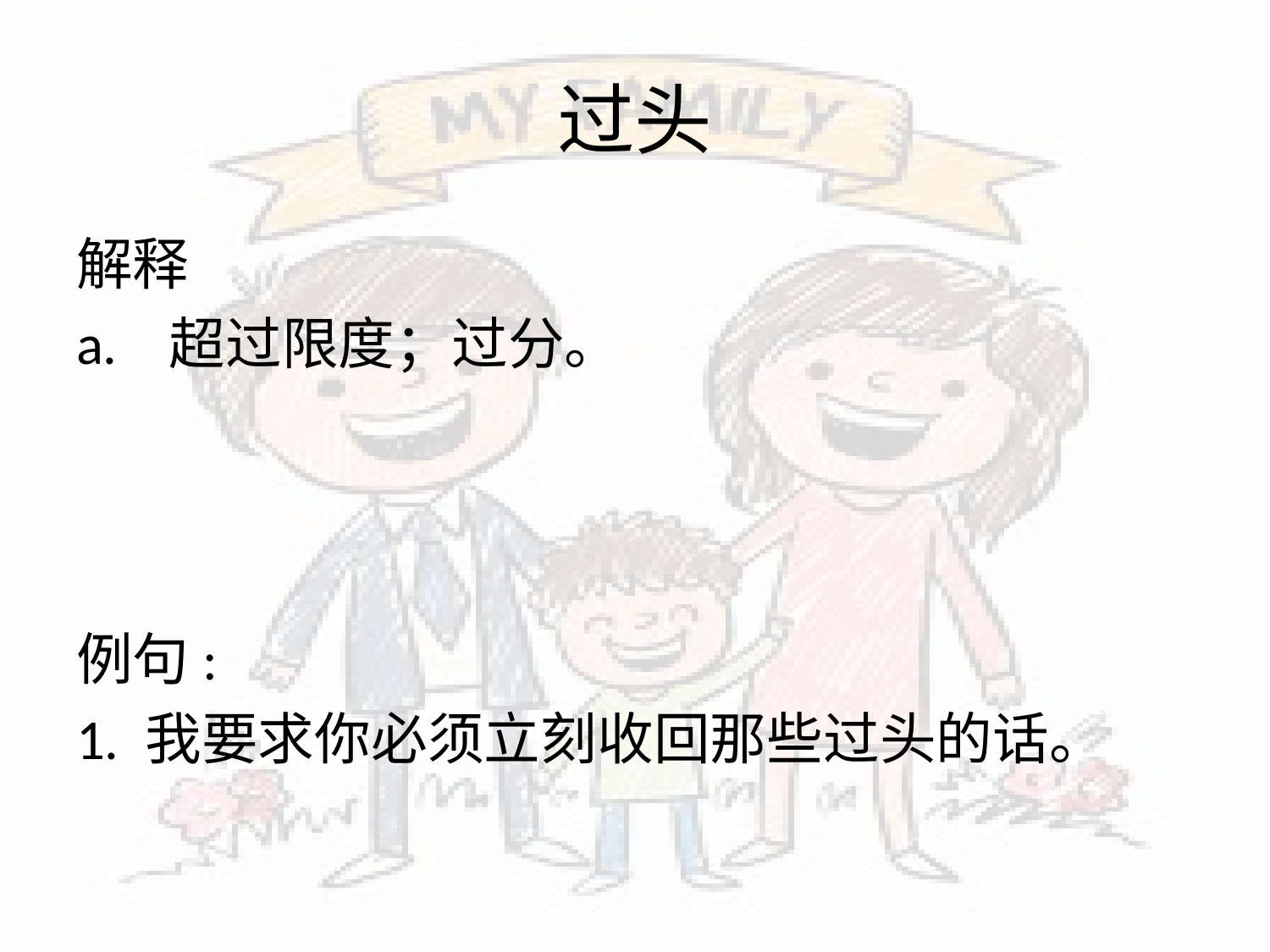

# 过头
解释
a.   超过限度；过分。

例句:
1. 我要求你必须立刻收回那些过头的话。